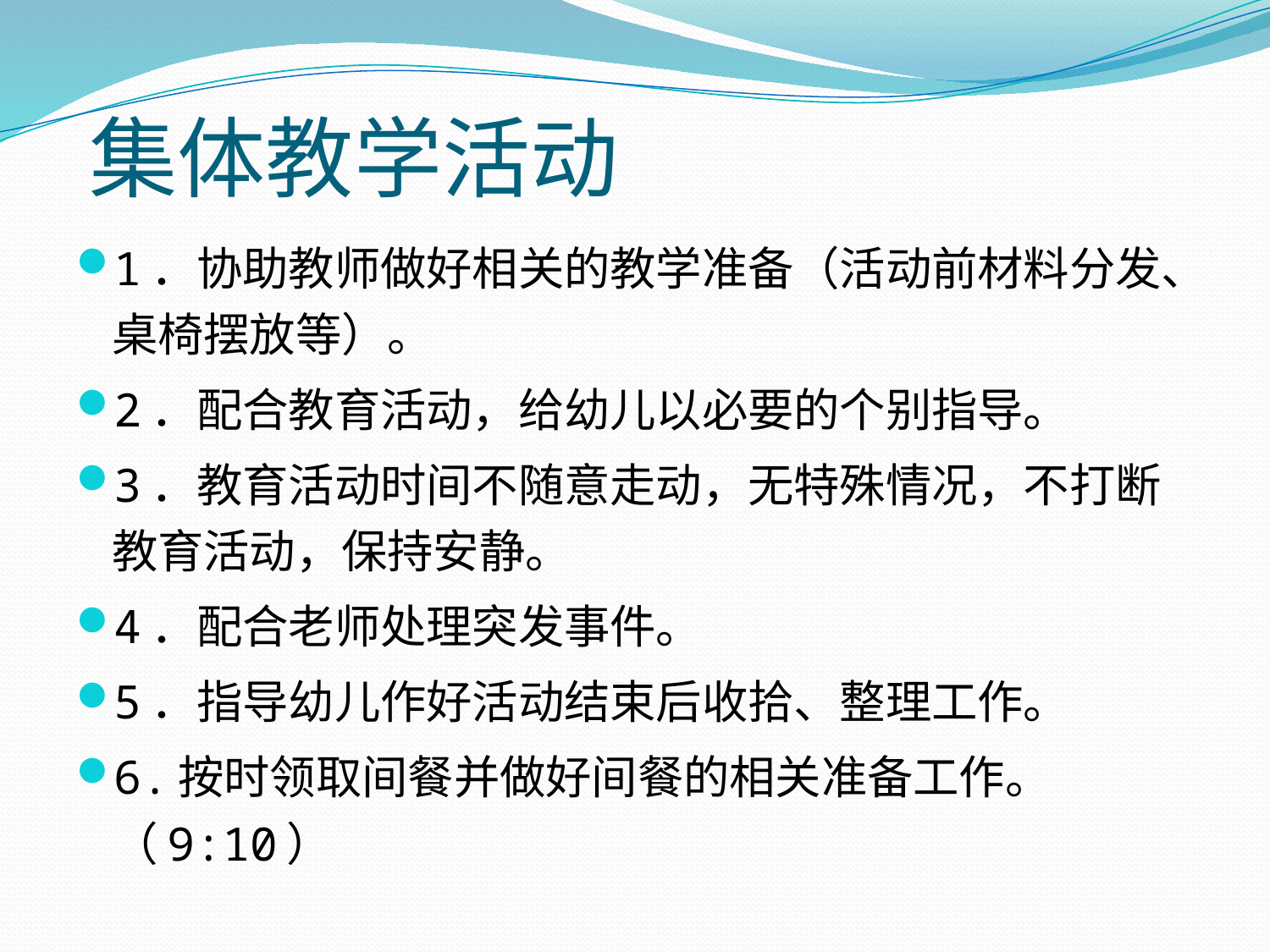

# 集体教学活动
1．协助教师做好相关的教学准备（活动前材料分发、桌椅摆放等）。
2．配合教育活动，给幼儿以必要的个别指导。
3．教育活动时间不随意走动，无特殊情况，不打断教育活动，保持安静。
4．配合老师处理突发事件。
5．指导幼儿作好活动结束后收拾、整理工作。
6.按时领取间餐并做好间餐的相关准备工作。（9:10）